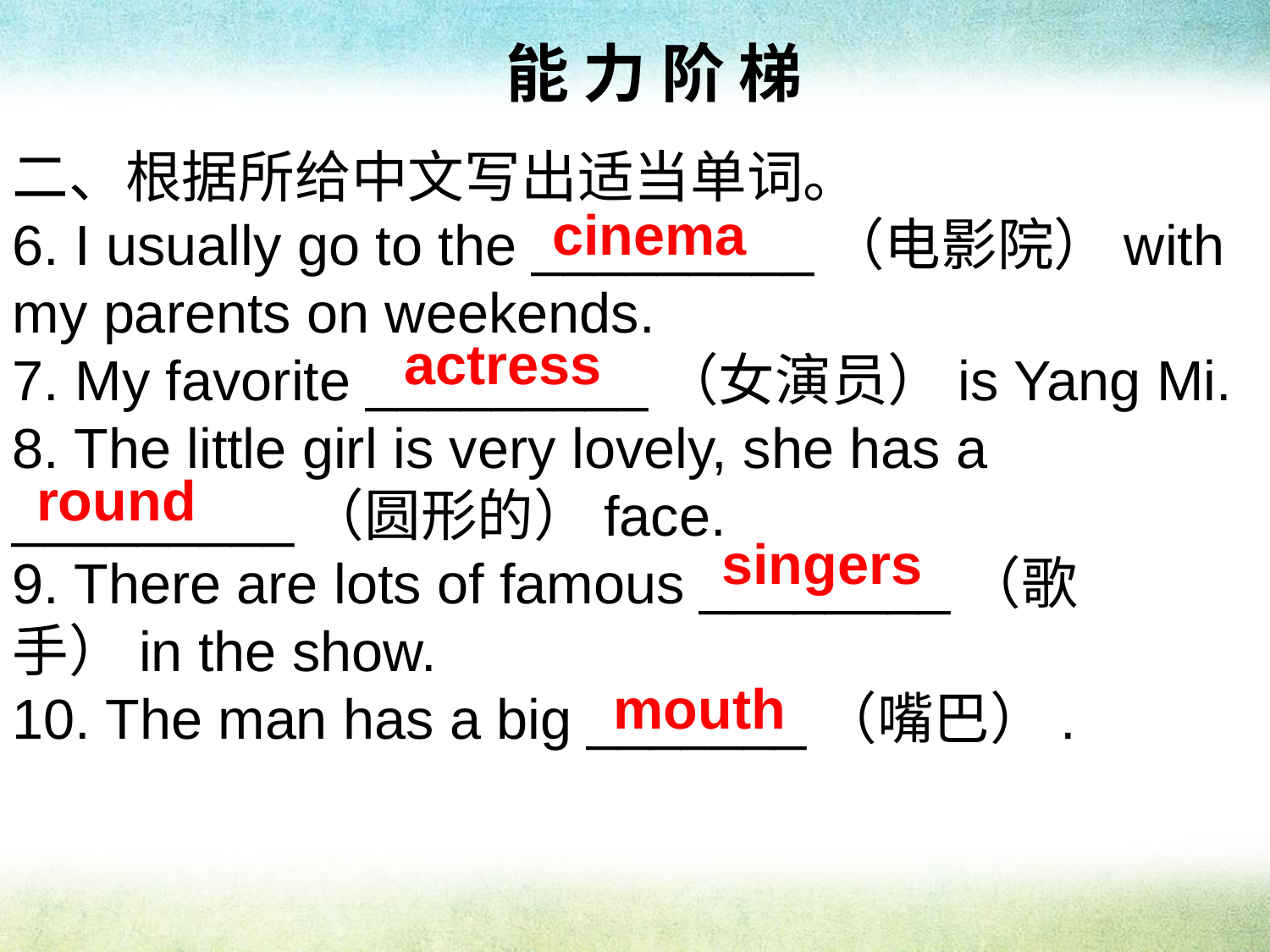

能 力 阶 梯
二、根据所给中文写出适当单词。
6. I usually go to the _________（电影院）with my parents on weekends.
7. My favorite _________（女演员）is Yang Mi.
8. The little girl is very lovely, she has a _________（圆形的）face.
9. There are lots of famous ________（歌手）in the show.
10. The man has a big _______（嘴巴）.
cinema
actress
round
singers
mouth